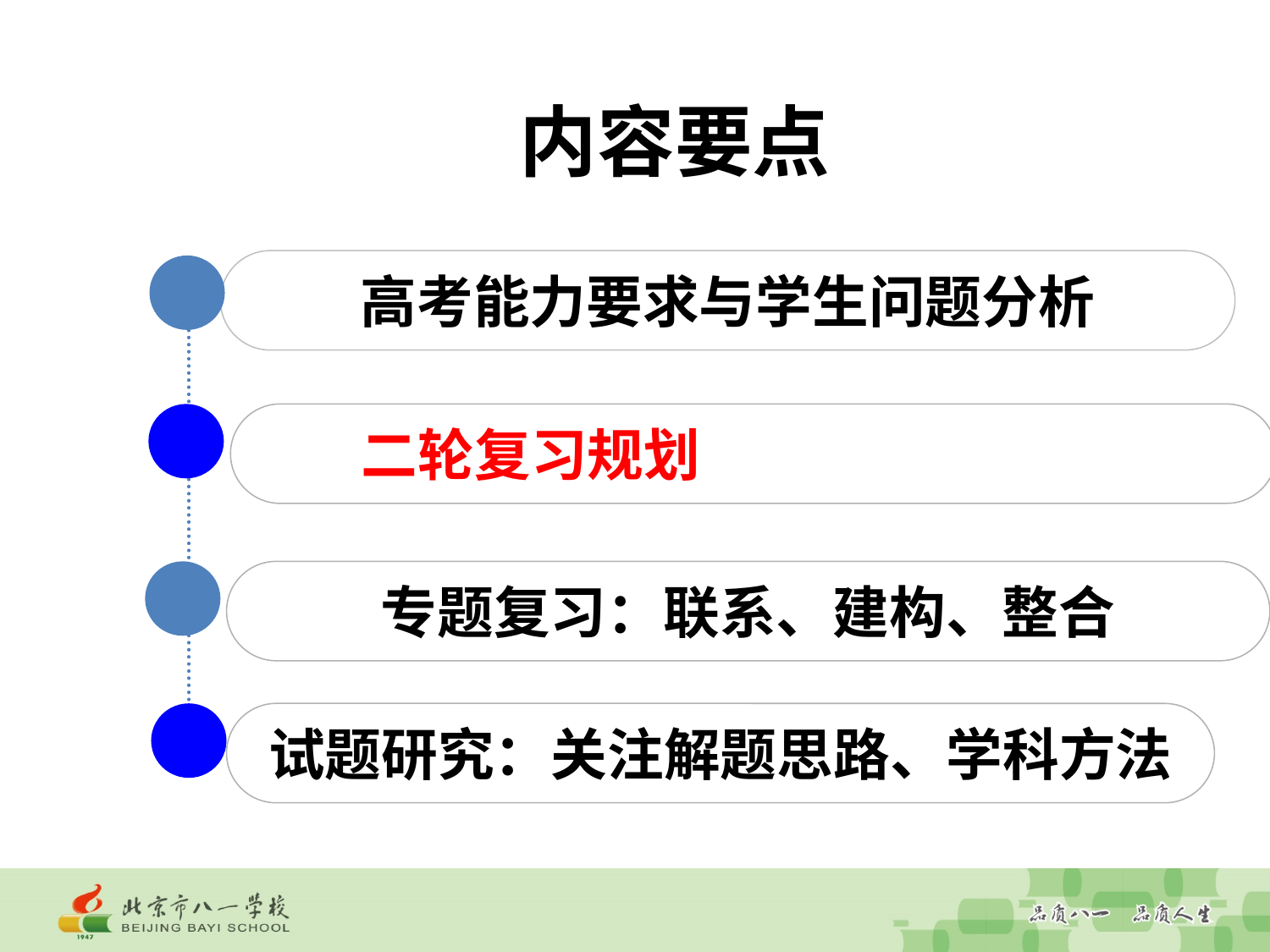

内容要点
高考能力要求与学生问题分析

       二轮复习规划

专题复习：联系、建构、整合

试题研究：关注解题思路、学科方法